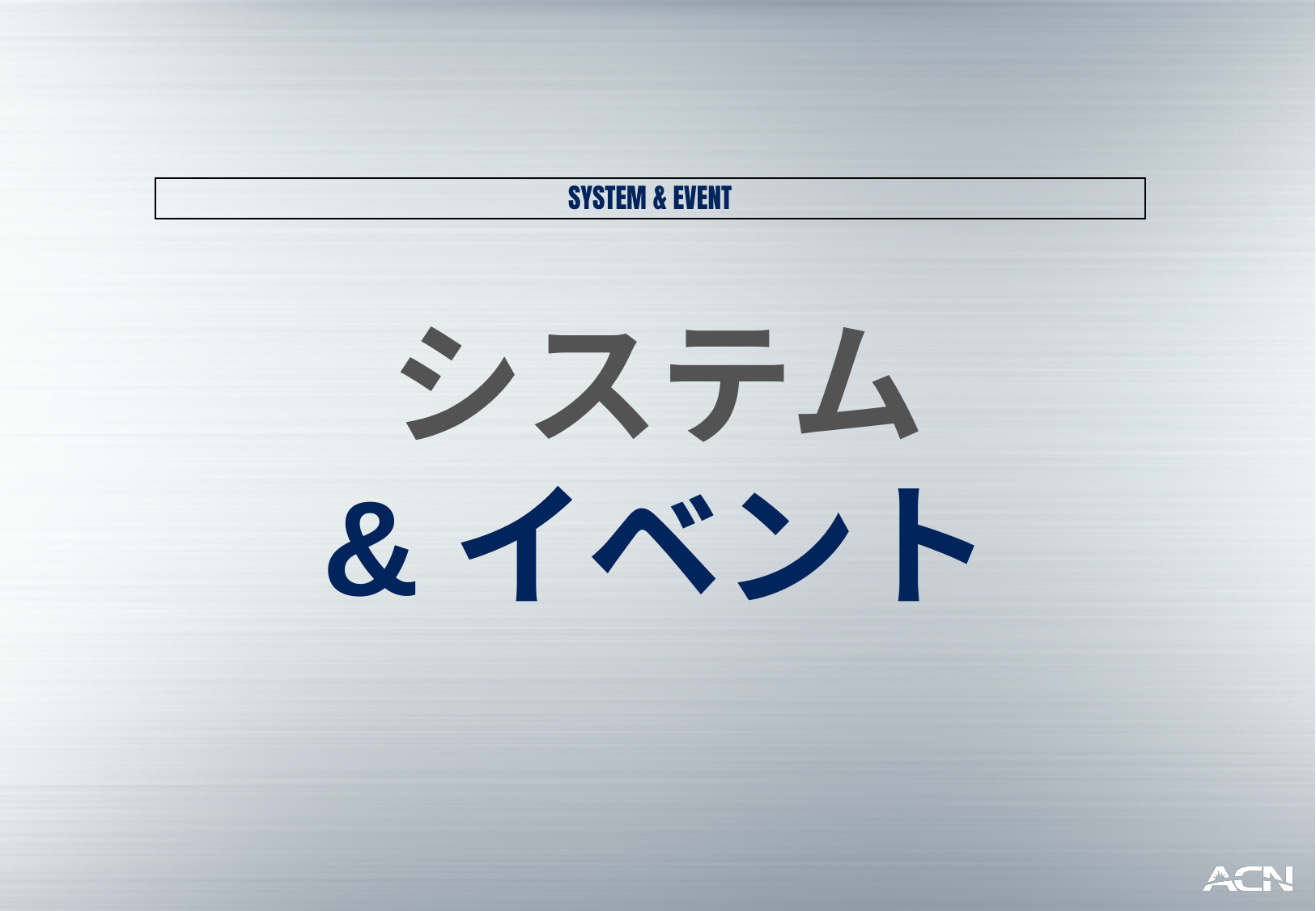

SYSTEM &
SYSTEM & EVENT
システム
&イベント